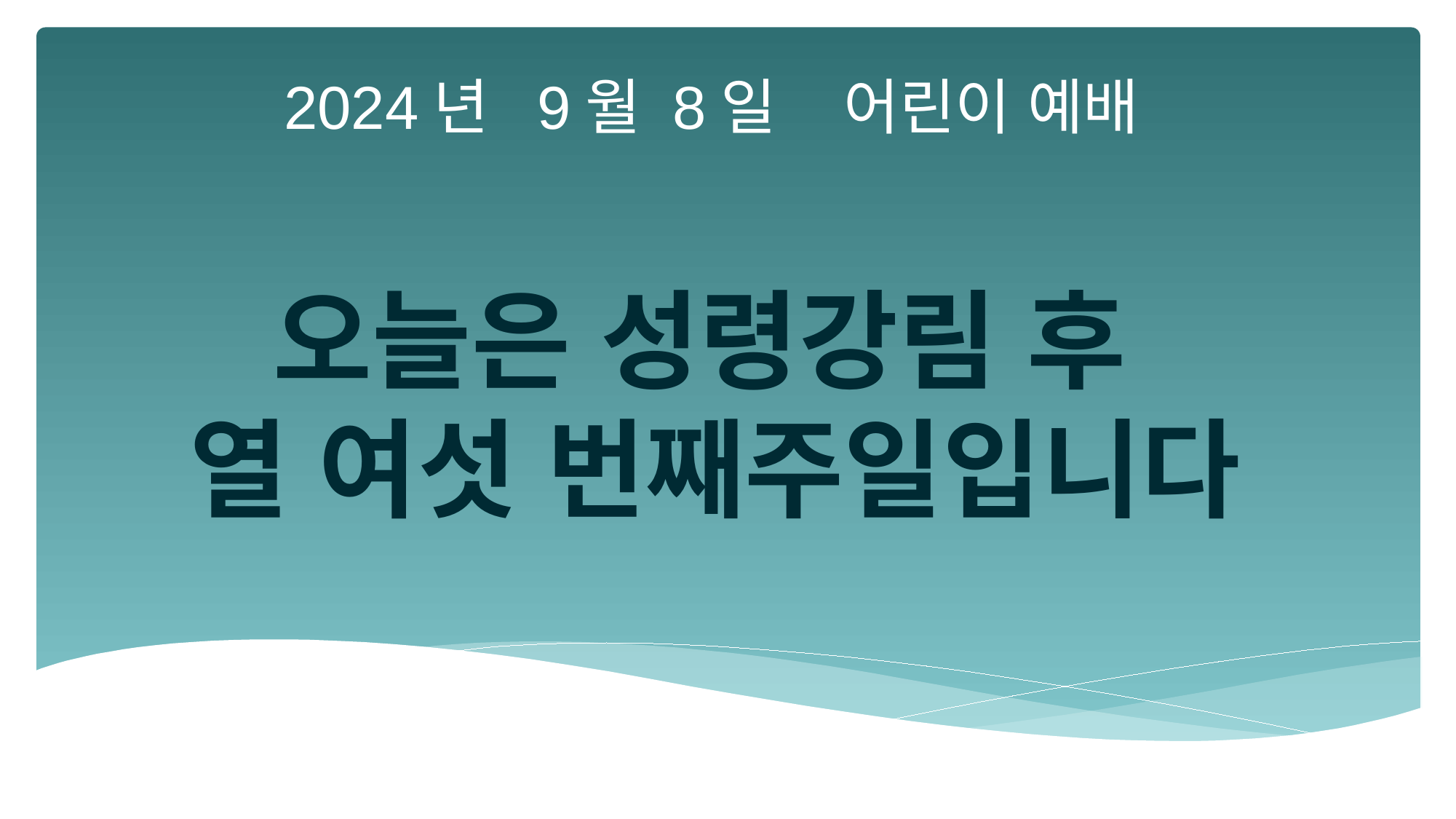

2024년  9월 8일    어린이 예배
오늘은 성령강림 후
열 여섯 번째주일입니다